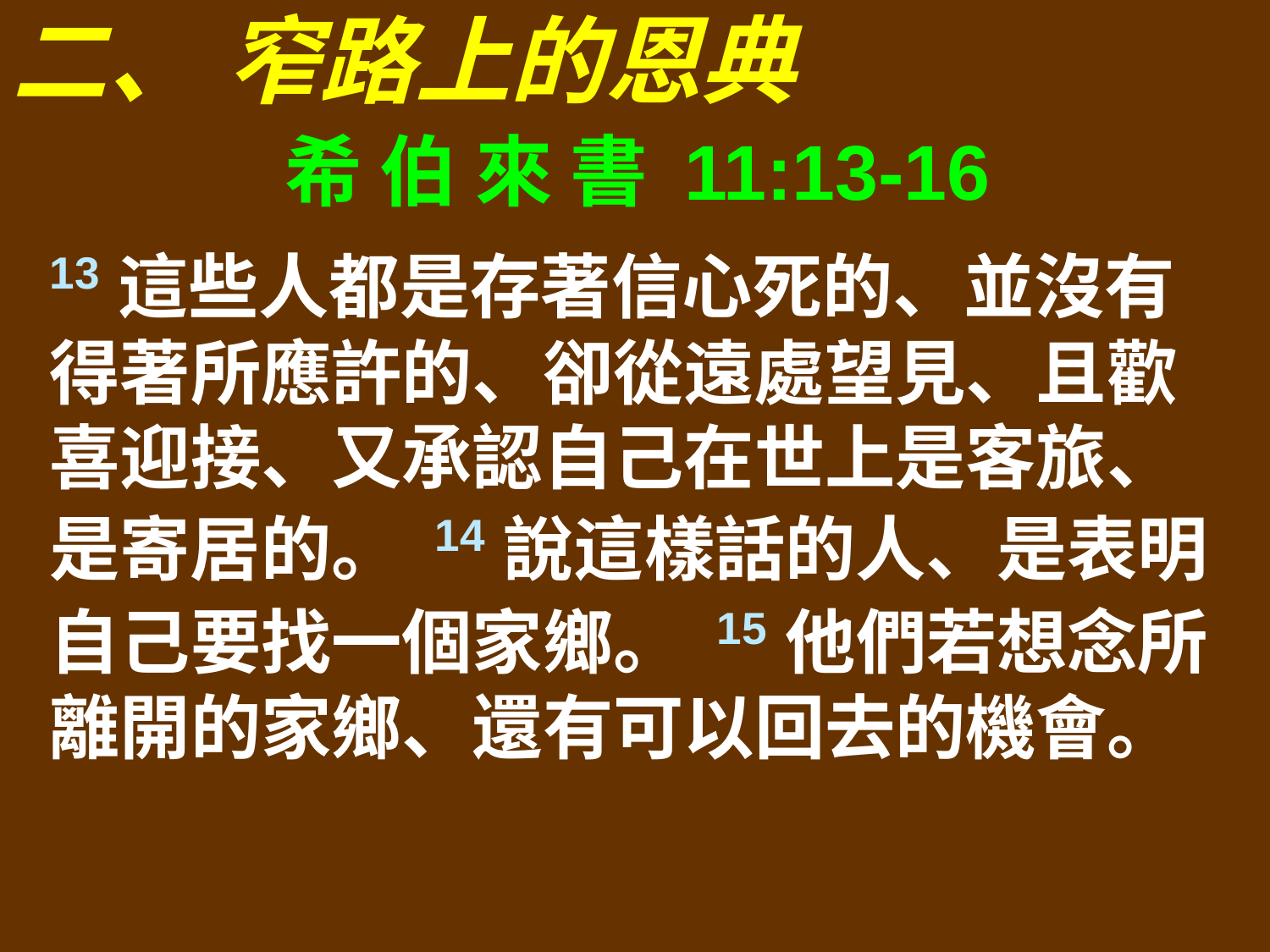

二、 窄路上的恩典
希 伯 來 書 11:13-16
13這些人都是存著信心死的、並沒有得著所應許的、卻從遠處望見、且歡喜迎接、又承認自己在世上是客旅、是寄居的。 14說這樣話的人、是表明自己要找一個家鄉。 15他們若想念所離開的家鄉、還有可以回去的機會。